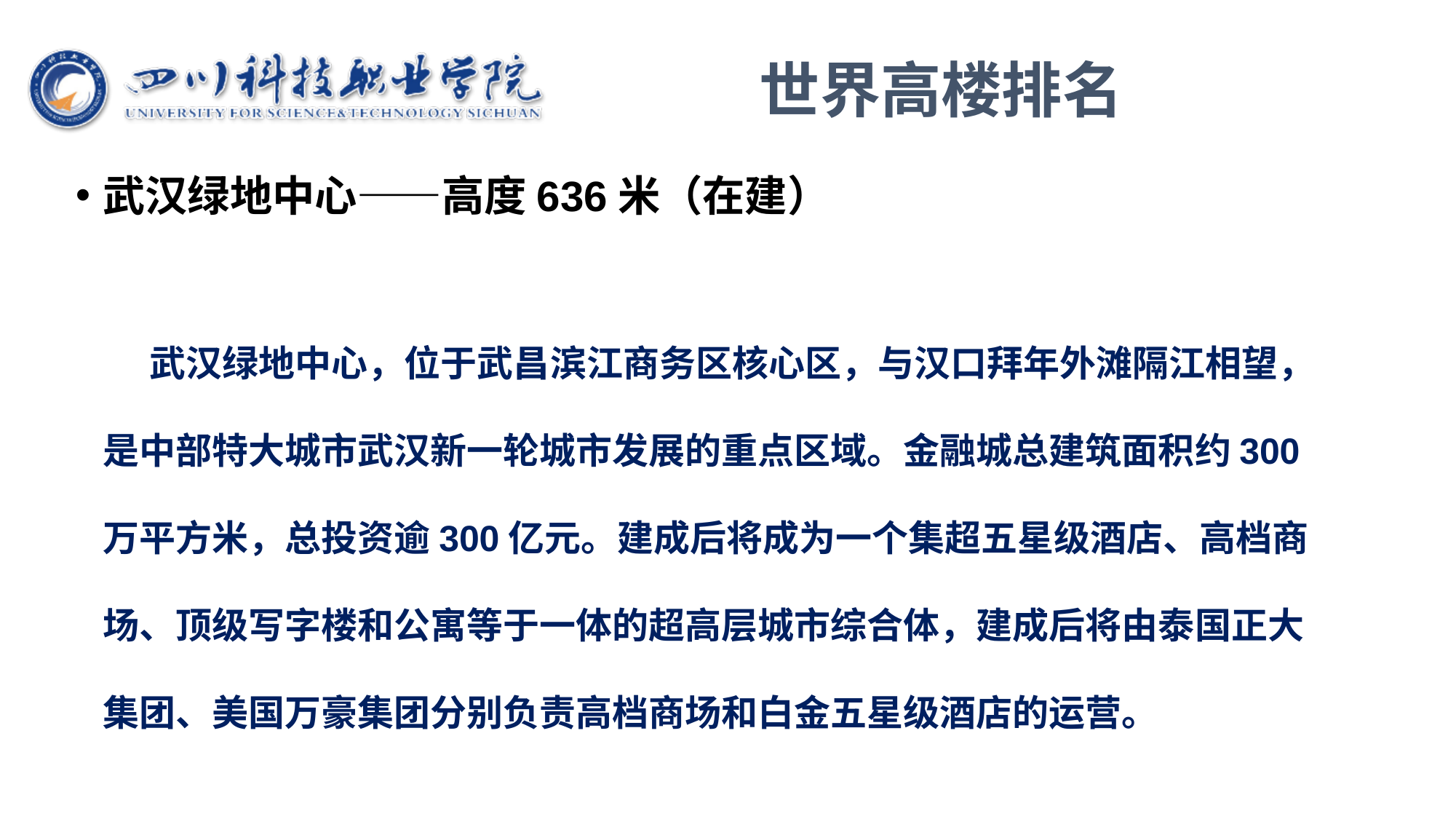

世界高楼排名
武汉绿地中心——高度636米（在建）

        武汉绿地中心，位于武昌滨江商务区核心区，与汉口拜年外滩隔江相望，是中部特大城市武汉新一轮城市发展的重点区域。金融城总建筑面积约300万平方米，总投资逾300亿元。建成后将成为一个集超五星级酒店、高档商场、顶级写字楼和公寓等于一体的超高层城市综合体，建成后将由泰国正大集团、美国万豪集团分别负责高档商场和白金五星级酒店的运营。